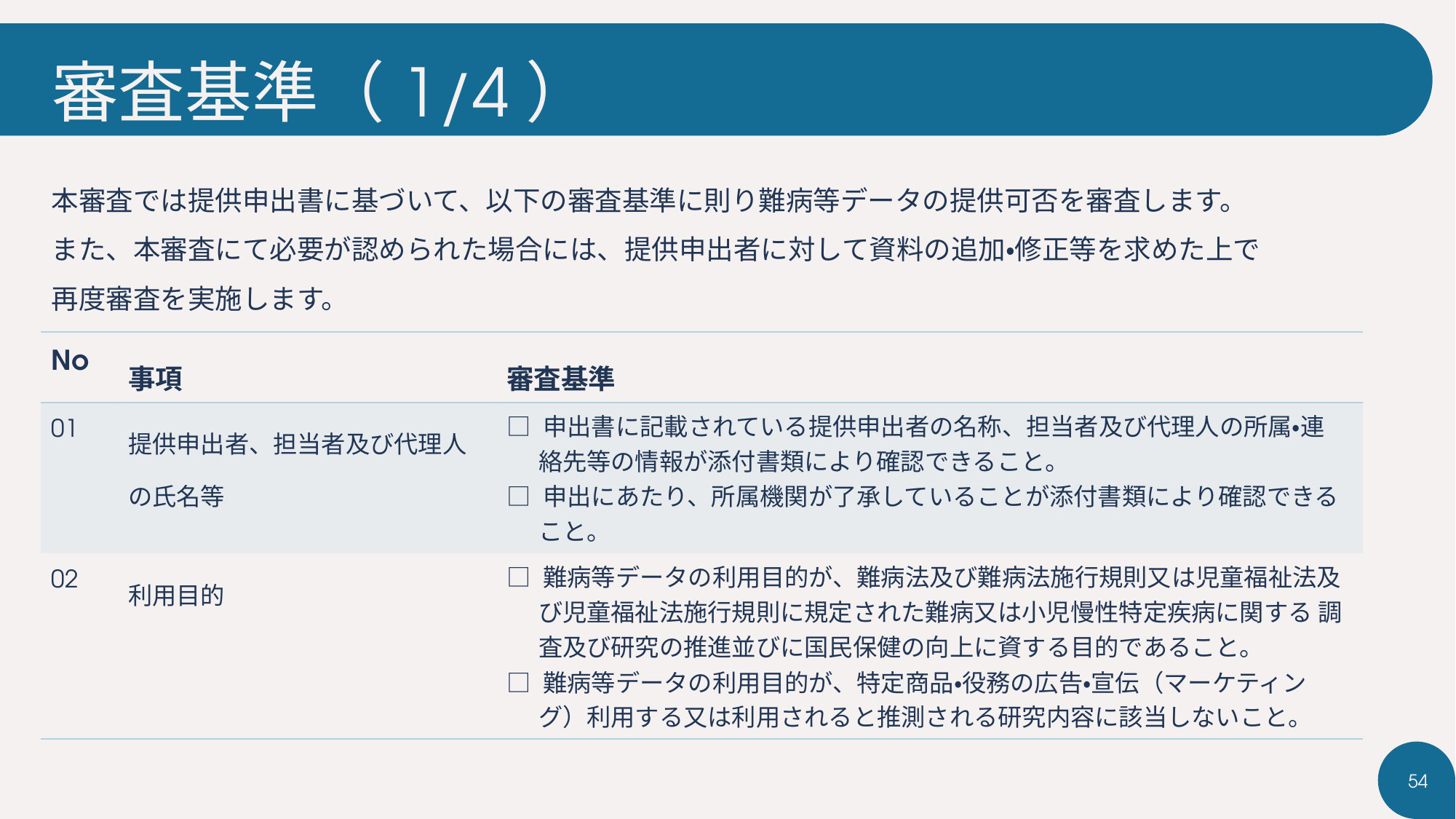

# 審査基準（1/4）
本審査では提供申出書に基づいて、以下の審査基準に則り難病等データの提供可否を審査します。
また、本審査にて必要が認められた場合には、提供申出者に対して資料の追加・修正等を求めた上で
再度審査を実施します。
| No | 事項 | 審査基準 |
| --- | --- | --- |
| 01 | 提供申出者、担当者及び代理人の氏名等 | □ 申出書に記載されている提供申出者の名称、担当者及び代理人の所属・連 絡先等の情報が添付書類により確認できること。 □ 申出にあたり、所属機関が了承していることが添付書類により確認できる こと。 |
| 02 | 利用目的 | □ 難病等データの利用目的が、難病法及び難病法施行規則又は児童福祉法及 び児童福祉法施行規則に規定された難病又は小児慢性特定疾病に関する 調査及び研究の推進並びに国民保健の向上に資する目的であること。 □ 難病等データの利用目的が、特定商品・役務の広告・宣伝（マーケティン グ）利用する又は利用されると推測される研究内容に該当しないこと。 |
54